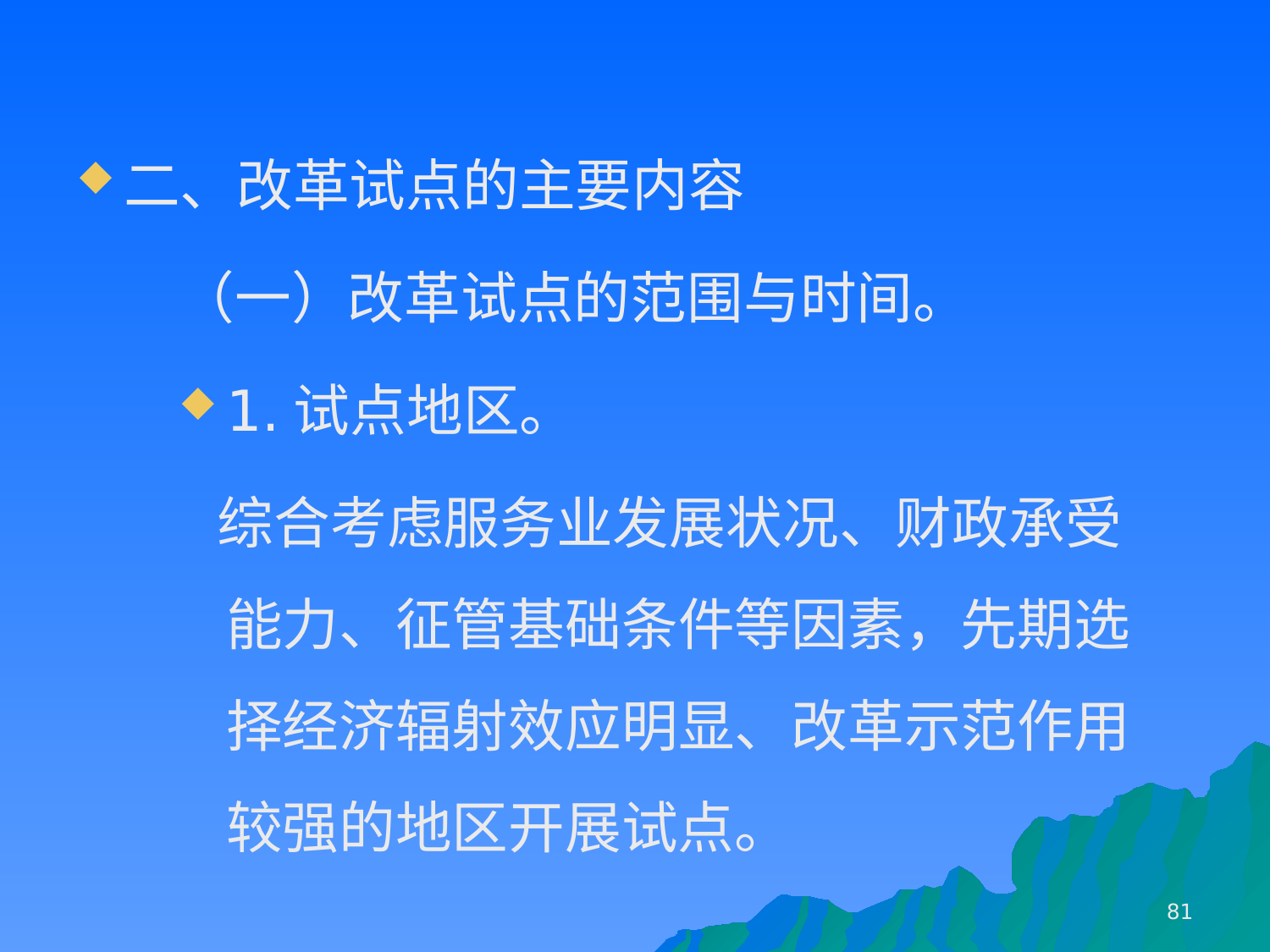

二、改革试点的主要内容
（一）改革试点的范围与时间。
1.试点地区。
  综合考虑服务业发展状况、财政承受能力、征管基础条件等因素，先期选择经济辐射效应明显、改革示范作用较强的地区开展试点。

81